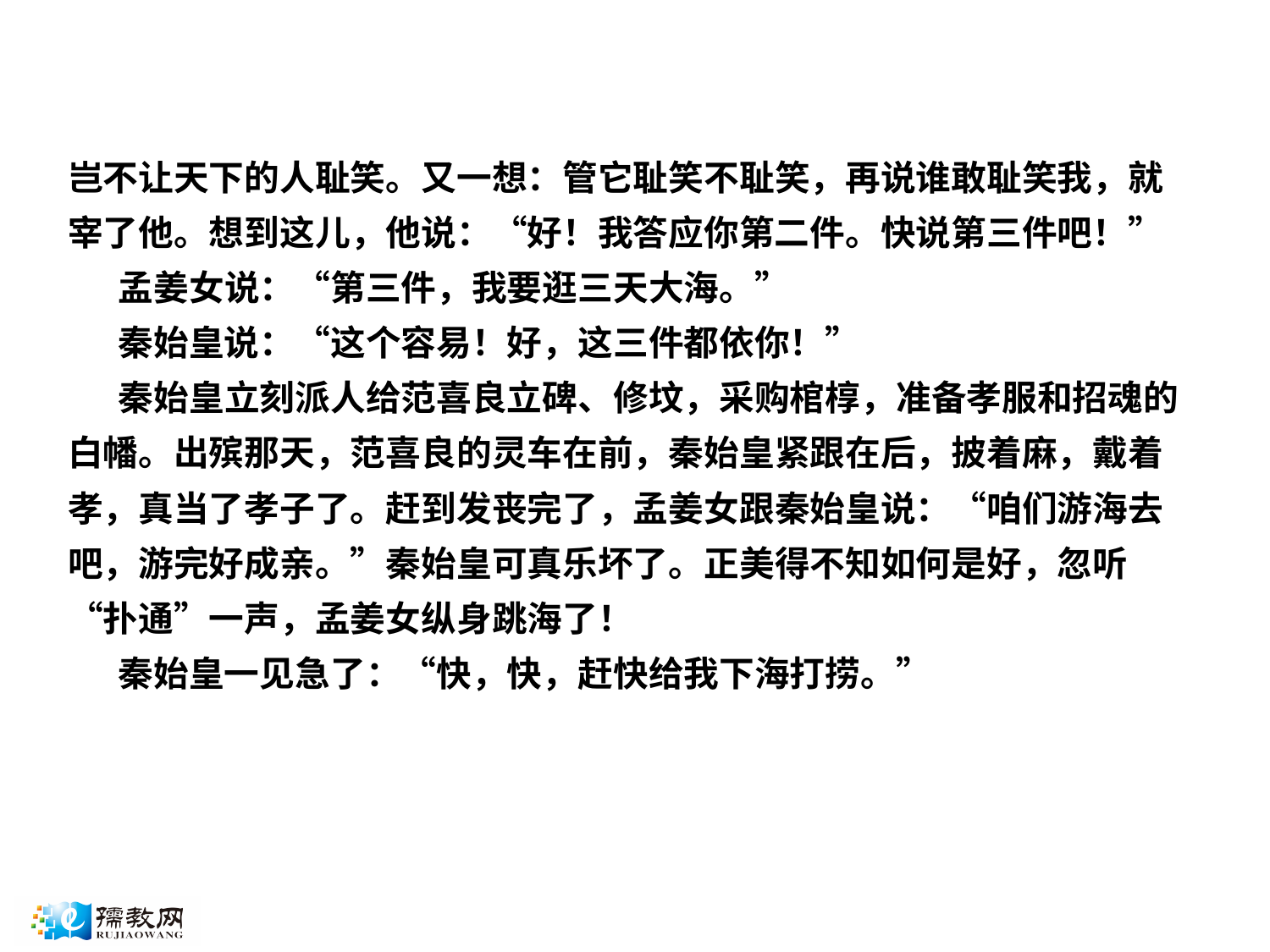

岂不让天下的人耻笑。又一想：管它耻笑不耻笑，再说谁敢耻笑我，就宰了他。想到这儿，他说：“好！我答应你第二件。快说第三件吧！”
孟姜女说：“第三件，我要逛三天大海。”
秦始皇说：“这个容易！好，这三件都依你！”
秦始皇立刻派人给范喜良立碑、修坟，采购棺椁，准备孝服和招魂的白幡。出殡那天，范喜良的灵车在前，秦始皇紧跟在后，披着麻，戴着孝，真当了孝子了。赶到发丧完了，孟姜女跟秦始皇说：“咱们游海去吧，游完好成亲。”秦始皇可真乐坏了。正美得不知如何是好，忽听“扑通”一声，孟姜女纵身跳海了！
秦始皇一见急了：“快，快，赶快给我下海打捞。”